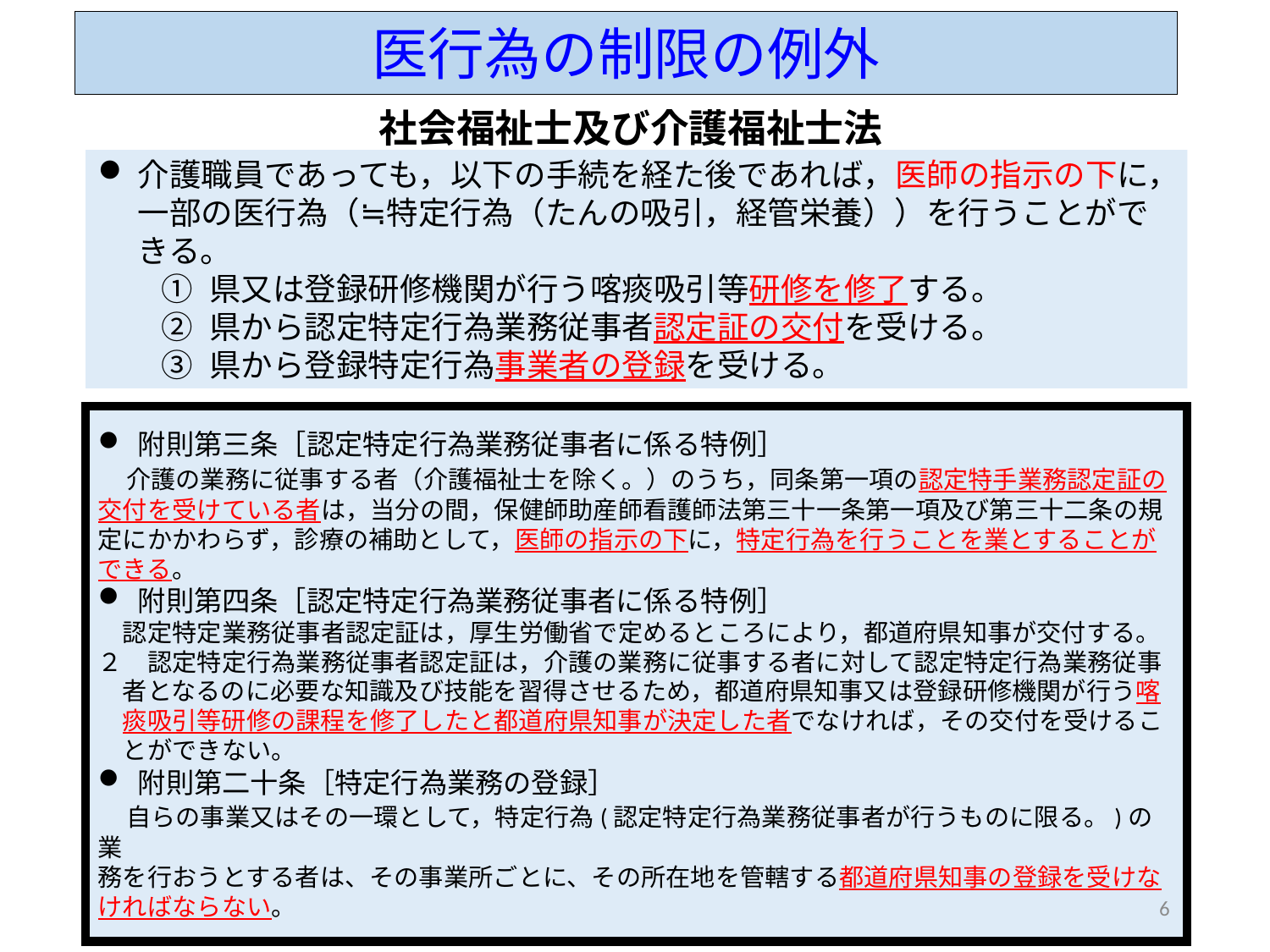

医行為の制限の例外
社会福祉士及び介護福祉士法
介護職員であっても，以下の手続を経た後であれば，医師の指示の下に，一部の医行為（≒特定行為（たんの吸引，経管栄養））を行うことができる。
県又は登録研修機関が行う喀痰吸引等研修を修了する。
県から認定特定行為業務従事者認定証の交付を受ける。
県から登録特定行為事業者の登録を受ける。
附則第三条［認定特定行為業務従事者に係る特例］
　介護の業務に従事する者（介護福祉士を除く。）のうち，同条第一項の認定特手業務認定証の
交付を受けている者は，当分の間，保健師助産師看護師法第三十一条第一項及び第三十二条の規定にかかわらず，診療の補助として，医師の指示の下に，特定行為を行うことを業とすることができる。
附則第四条［認定特定行為業務従事者に係る特例］
　認定特定業務従事者認定証は，厚生労働省で定めるところにより，都道府県知事が交付する。
２　認定特定行為業務従事者認定証は，介護の業務に従事する者に対して認定特定行為業務従事
　者となるのに必要な知識及び技能を習得させるため，都道府県知事又は登録研修機関が行う喀
　痰吸引等研修の課程を修了したと都道府県知事が決定した者でなければ，その交付を受けるこ
　とができない。
附則第二十条［特定行為業務の登録］
　自らの事業又はその一環として，特定行為(認定特定行為業務従事者が行うものに限る。)の業
務を行おうとする者は、その事業所ごとに、その所在地を管轄する都道府県知事の登録を受けなければならない。
6